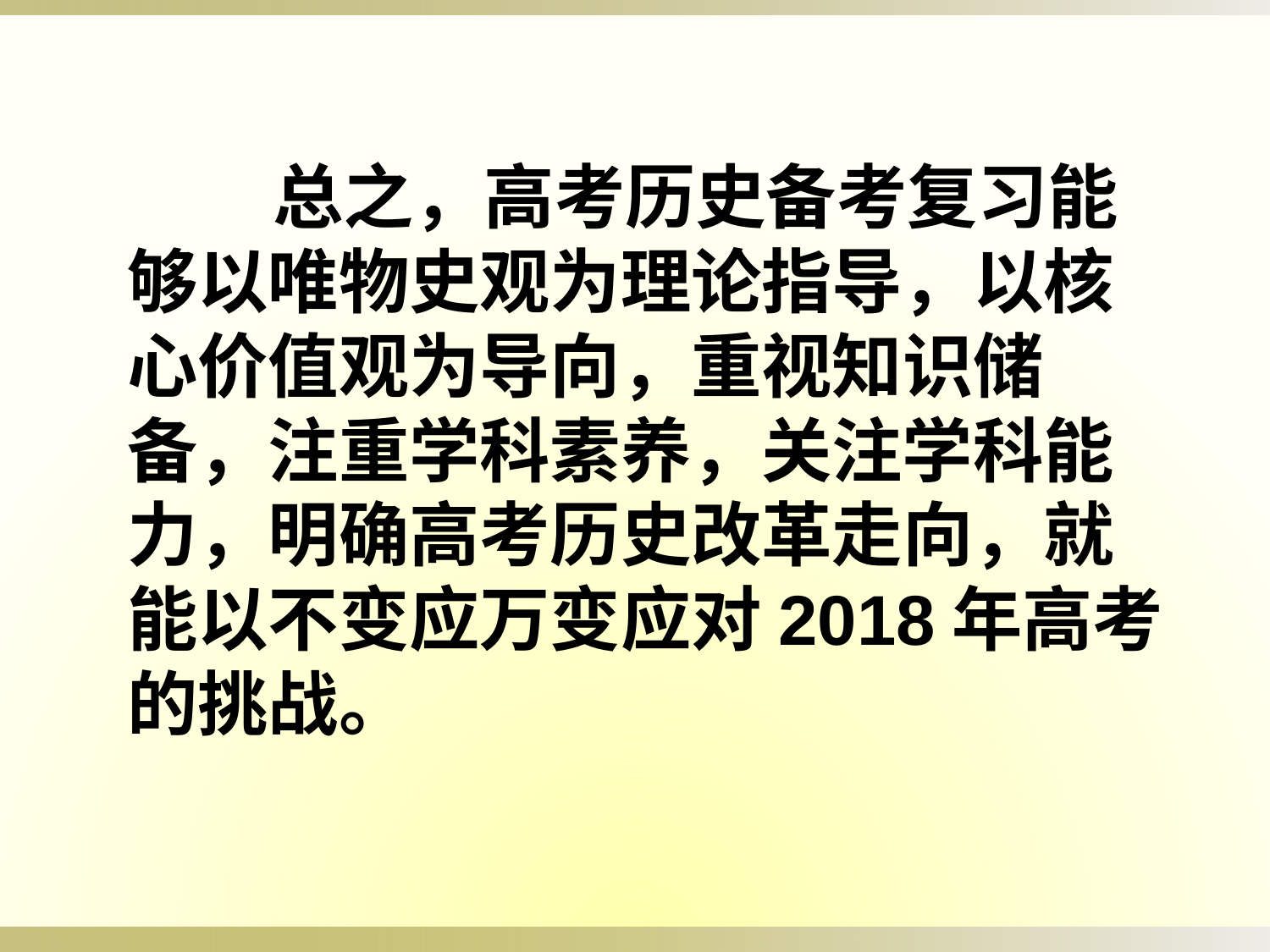

总之，高考历史备考复习能够以唯物史观为理论指导，以核心价值观为导向，重视知识储备，注重学科素养，关注学科能力，明确高考历史改革走向，就能以不变应万变应对2018年高考的挑战。